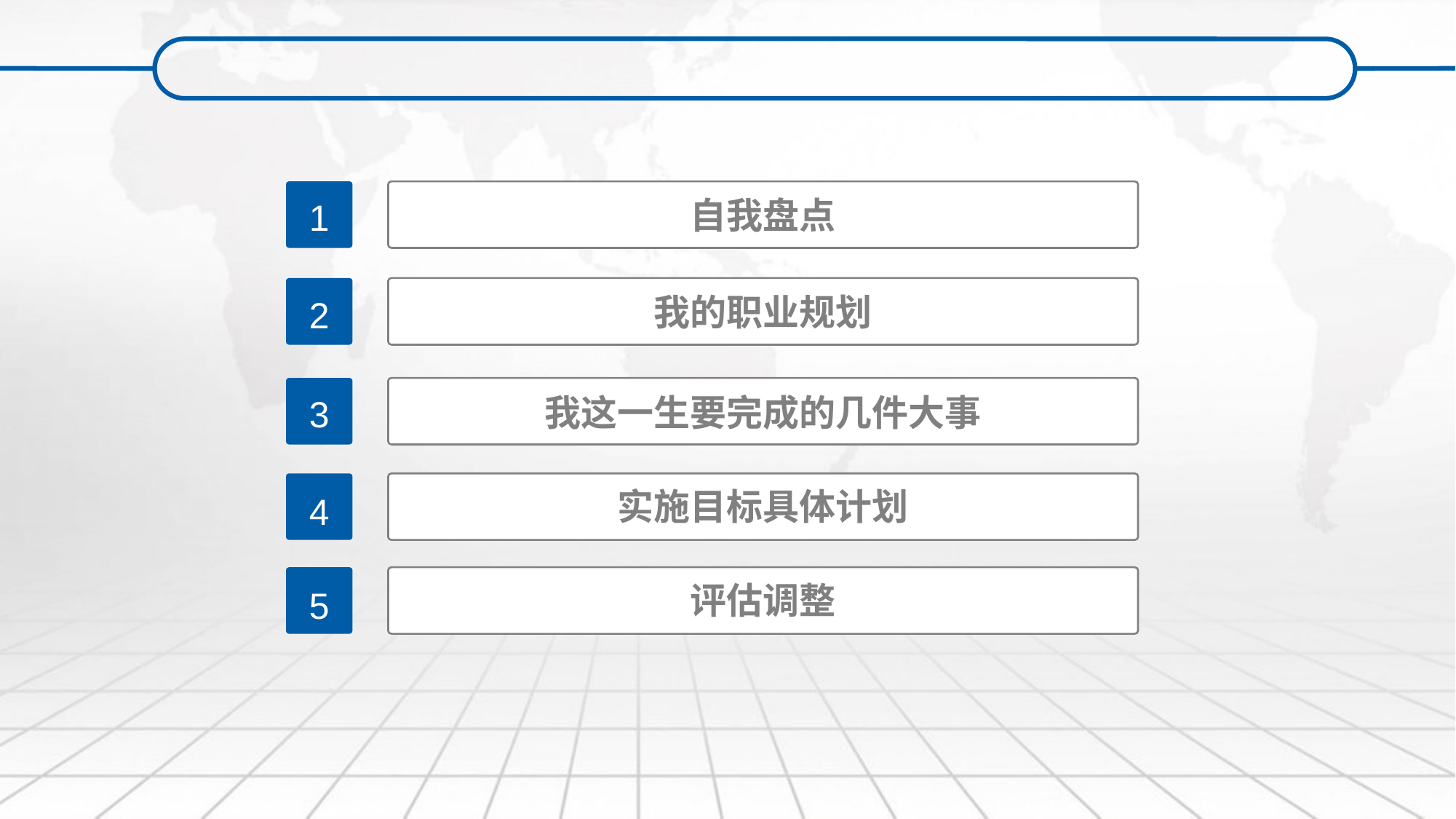

1

自我盘点

2

我的职业规划

3

我这一生要完成的几件大事

4

实施目标具体计划

5

评估调整